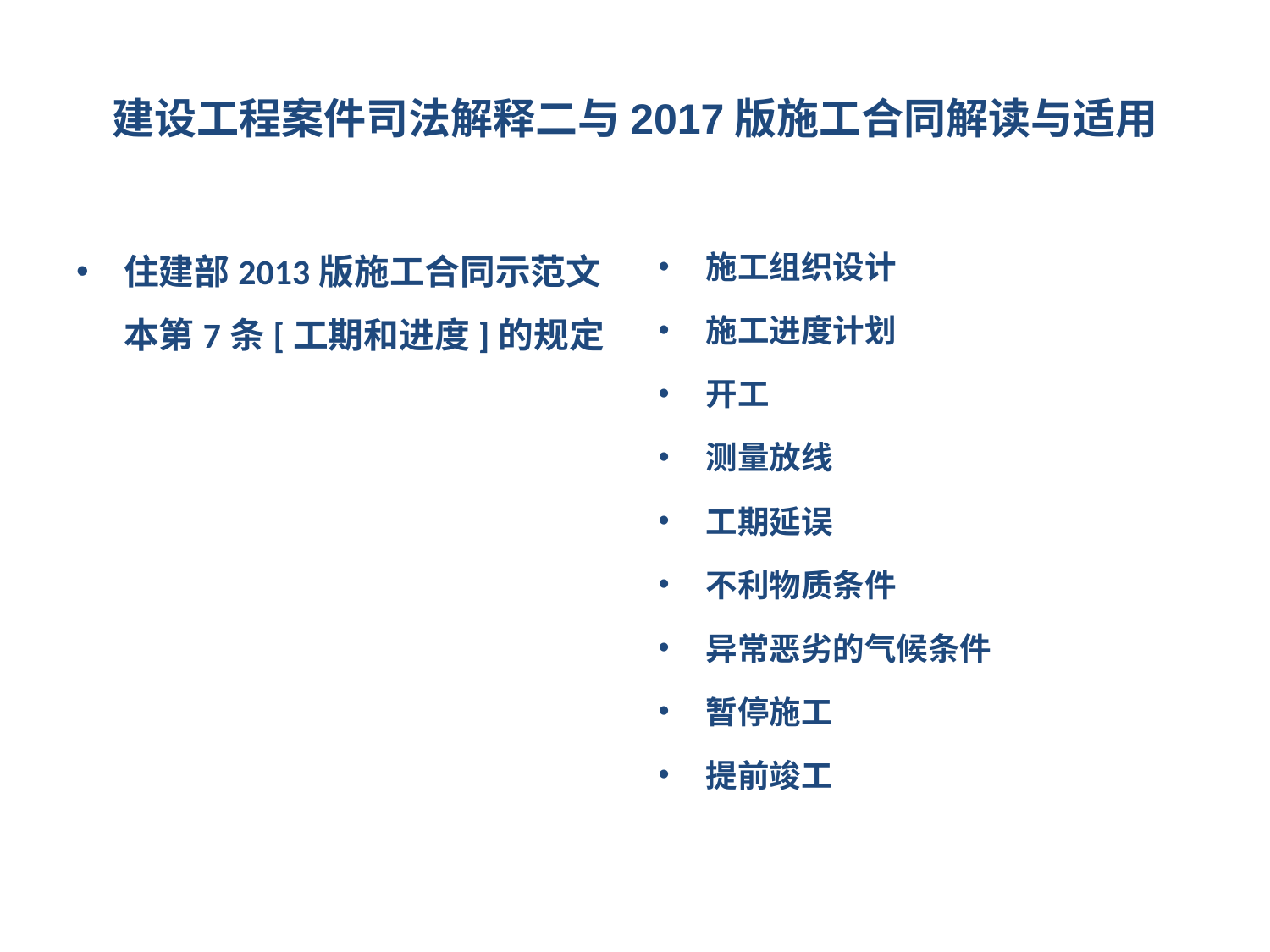

# 建设工程案件司法解释二与2017版施工合同解读与适用
住建部2013版施工合同示范文本第7条[工期和进度]的规定
施工组织设计
施工进度计划
开工
测量放线
工期延误
不利物质条件
异常恶劣的气候条件
暂停施工
提前竣工
28